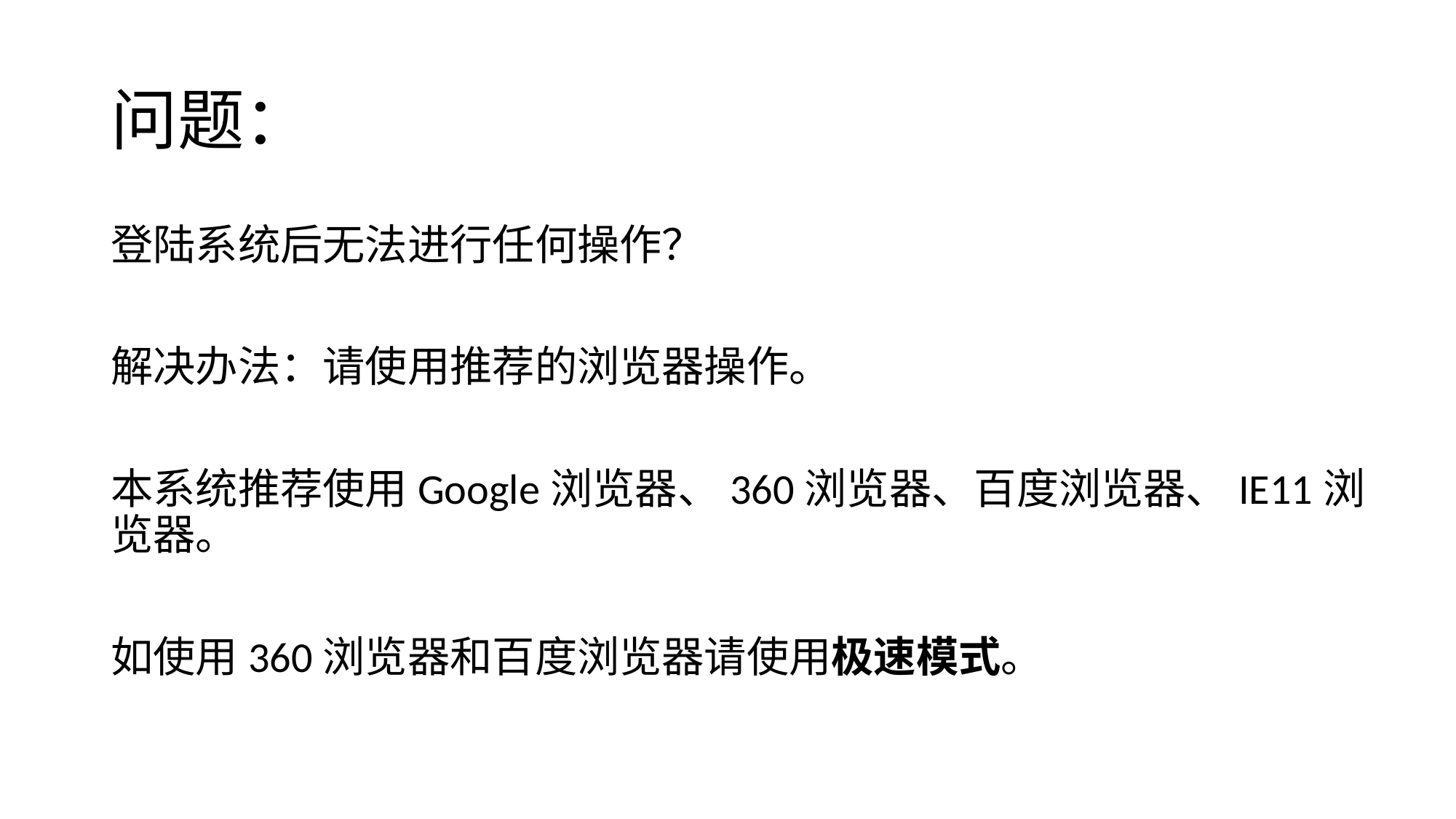

# 问题：
登陆系统后无法进行任何操作？

解决办法：请使用推荐的浏览器操作。

本系统推荐使用Google浏览器、360浏览器、百度浏览器、IE11浏览器。

如使用360浏览器和百度浏览器请使用极速模式。